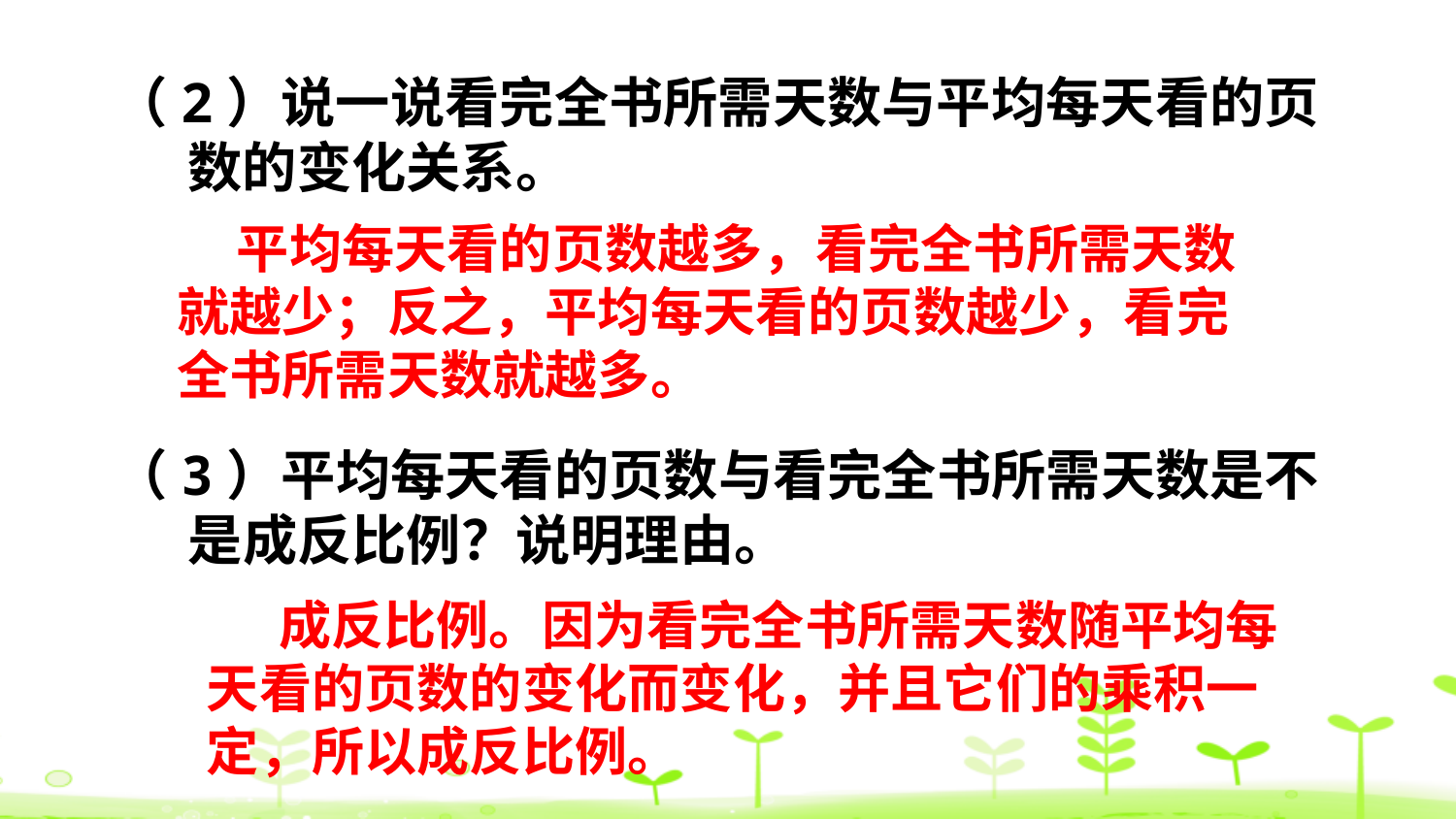

（2）说一说看完全书所需天数与平均每天看的页
     数的变化关系。
    平均每天看的页数越多，看完全书所需天数就越少；反之，平均每天看的页数越少，看完全书所需天数就越多。
（3）平均每天看的页数与看完全书所需天数是不
     是成反比例？说明理由。
     成反比例。因为看完全书所需天数随平均每天看的页数的变化而变化，并且它们的乘积一定，所以成反比例。